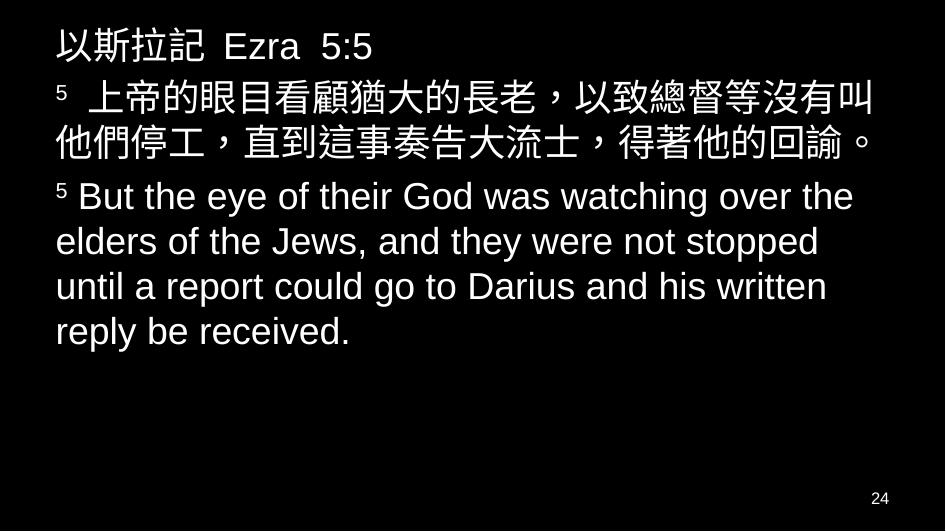

以斯拉記 Ezra  5:5
5 上帝的眼目看顧猶大的長老，以致總督等沒有叫他們停工，直到這事奏告大流士，得著他的回諭。
5 But the eye of their God was watching over the elders of the Jews, and they were not stopped until a report could go to Darius and his written reply be received.

24